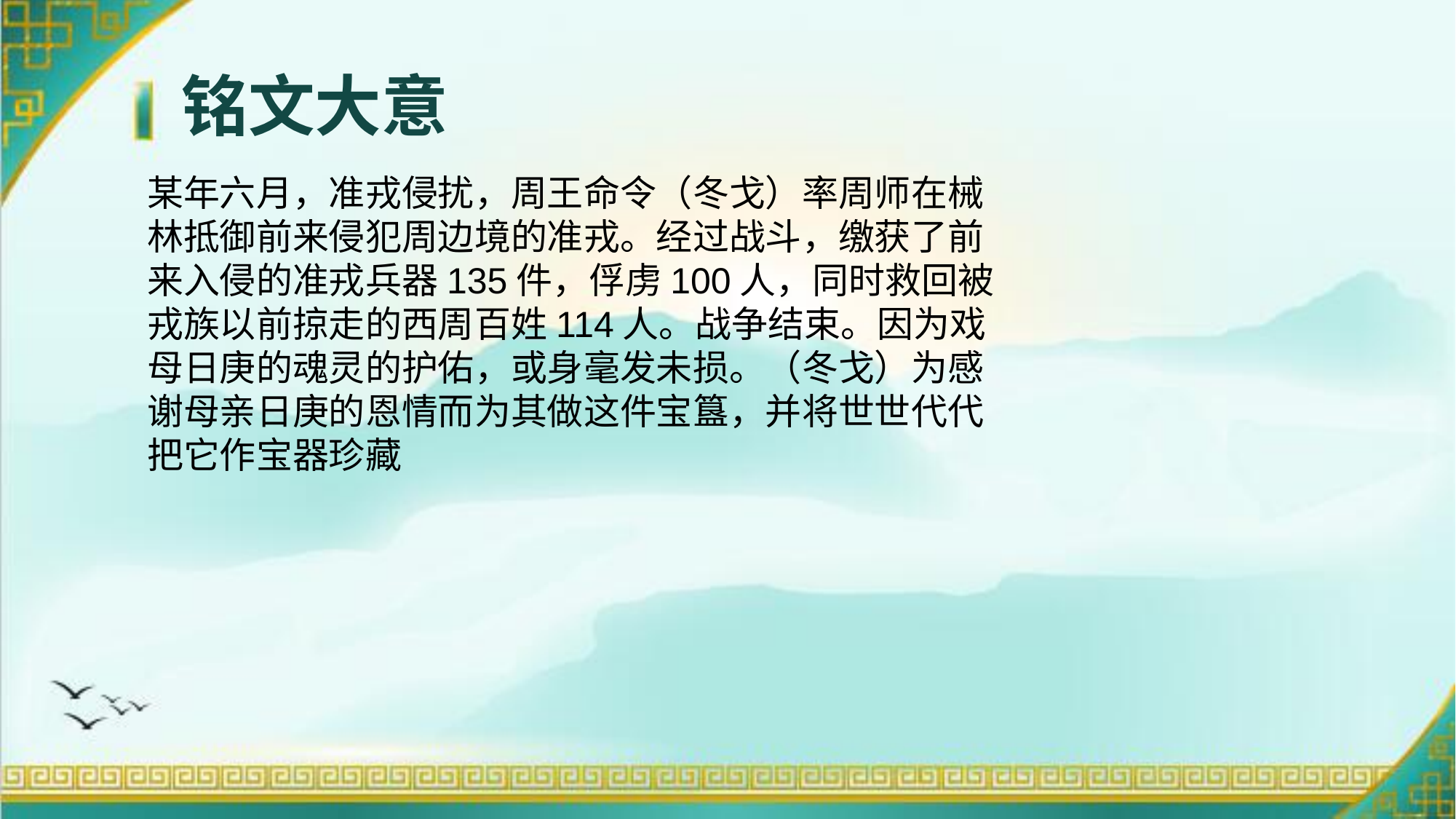

# 铭文大意
某年六月，准戎侵扰，周王命令（冬戈）率周师在械林抵御前来侵犯周边境的准戎。经过战斗，缴获了前来入侵的准戎兵器135件，俘虏100人，同时救回被戎族以前掠走的西周百姓114人。战争结束。因为戏母日庚的魂灵的护佑，或身毫发未损。（冬戈）为感谢母亲日庚的恩情而为其做这件宝簋，并将世世代代把它作宝器珍藏